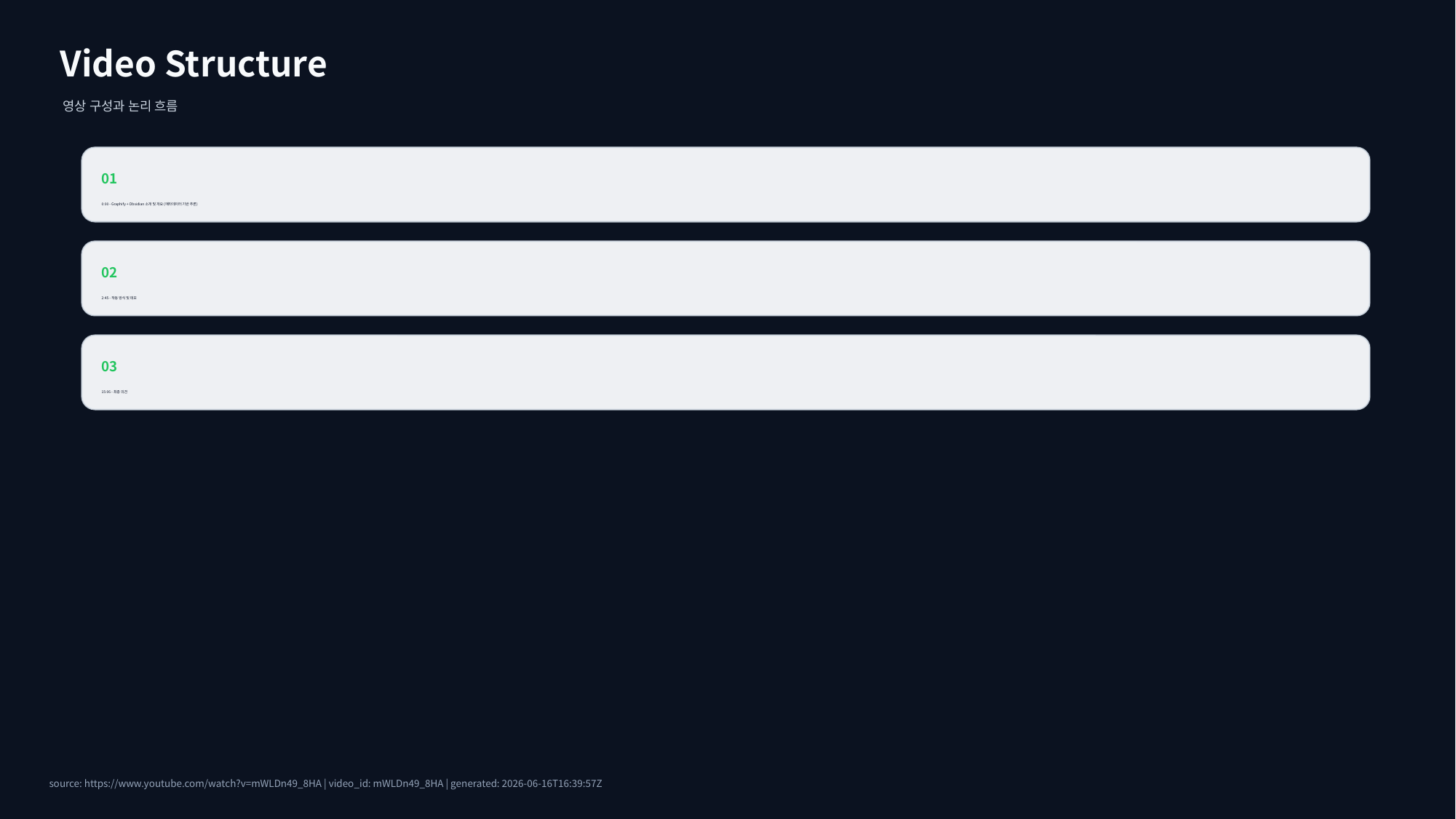

Video Structure
영상 구성과 논리 흐름

01
0:00 - Graphify + Obsidian 소개 및 개요 (메타데이터 기반 추론)

02
2:45 - 작동 방식 및 데모

03
15:06 - 최종 의견
source: https://www.youtube.com/watch?v=mWLDn49_8HA | video_id: mWLDn49_8HA | generated: 2026-06-16T16:39:57Z